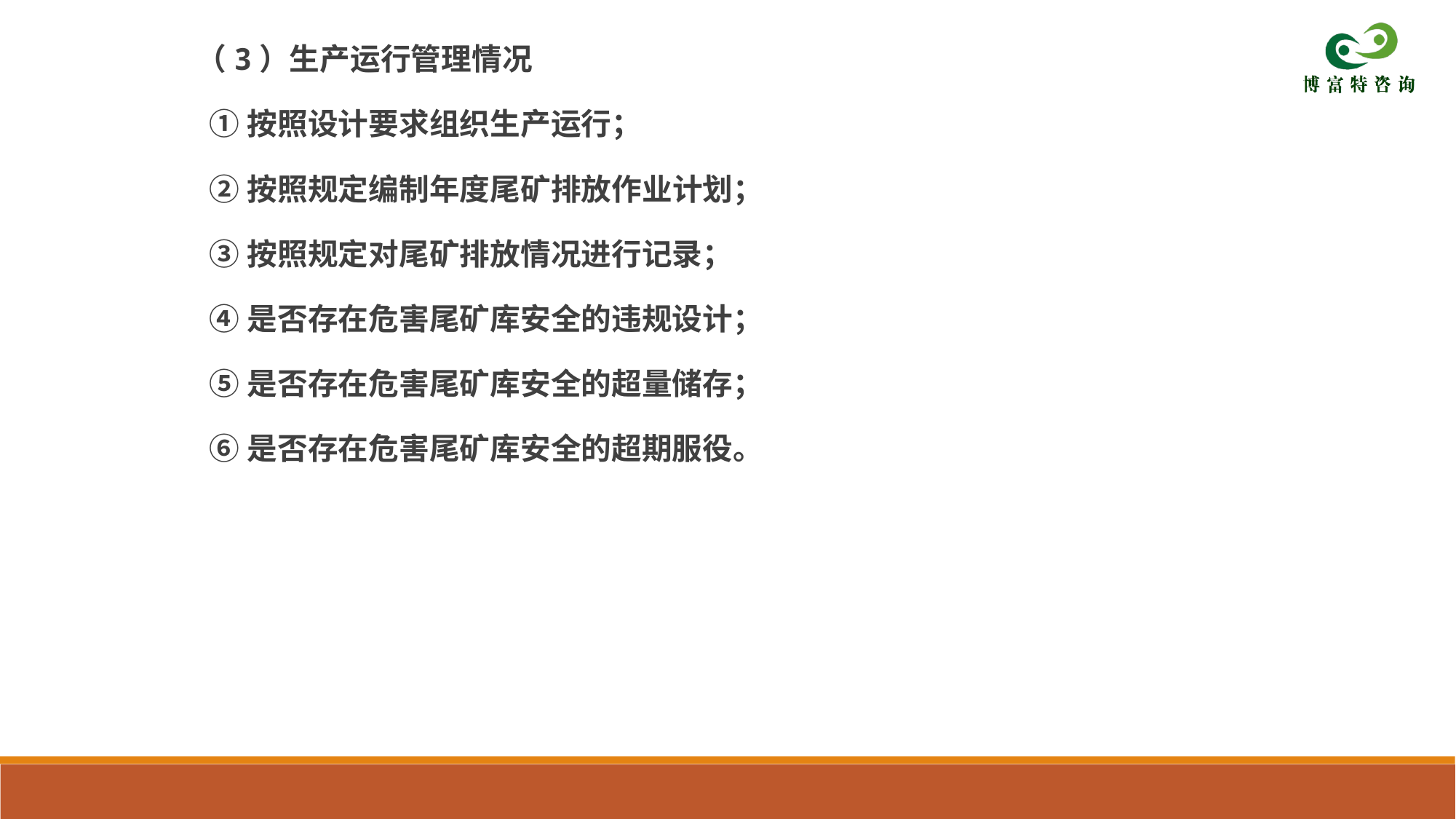

（3）生产运行管理情况
    ①按照设计要求组织生产运行；
    ②按照规定编制年度尾矿排放作业计划；
    ③按照规定对尾矿排放情况进行记录；
    ④是否存在危害尾矿库安全的违规设计；
    ⑤是否存在危害尾矿库安全的超量储存；
    ⑥是否存在危害尾矿库安全的超期服役。